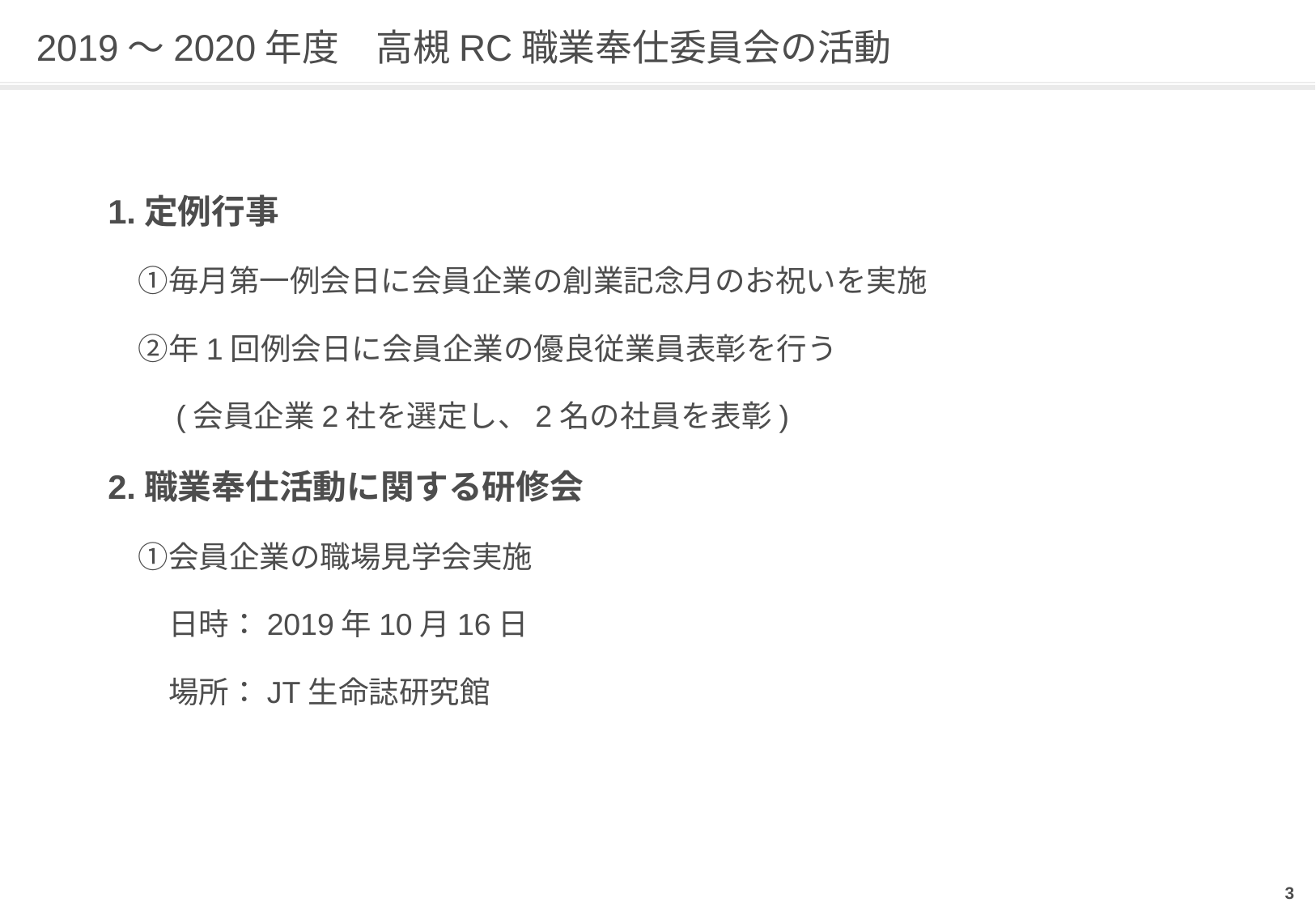

# 2019～2020年度　高槻RC職業奉仕委員会の活動
1.定例行事
　①毎月第一例会日に会員企業の創業記念月のお祝いを実施
　②年1回例会日に会員企業の優良従業員表彰を行う
　　(会員企業2社を選定し、2名の社員を表彰)
2.職業奉仕活動に関する研修会
　①会員企業の職場見学会実施
　　日時：2019年10月16日
　　場所：JT生命誌研究館

3